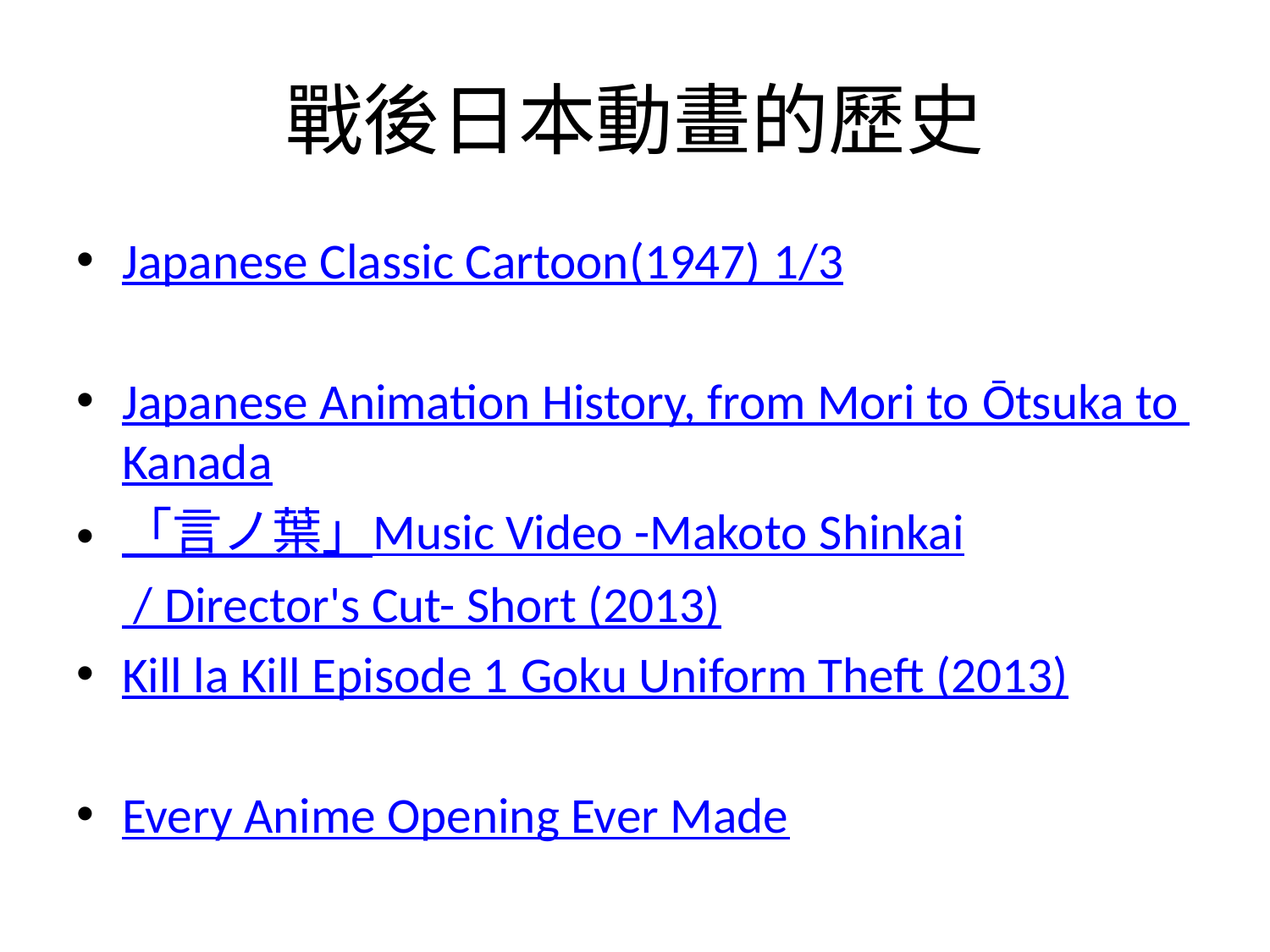

# 戰後日本動畫的歷史
Japanese Classic Cartoon(1947) 1/3

Japanese Animation History, from Mori to Ōtsuka to Kanada
「言ノ葉」Music Video -Makoto Shinkai / Director's Cut- Short (2013)
Kill la Kill Episode 1 Goku Uniform Theft (2013)

Every Anime Opening Ever Made